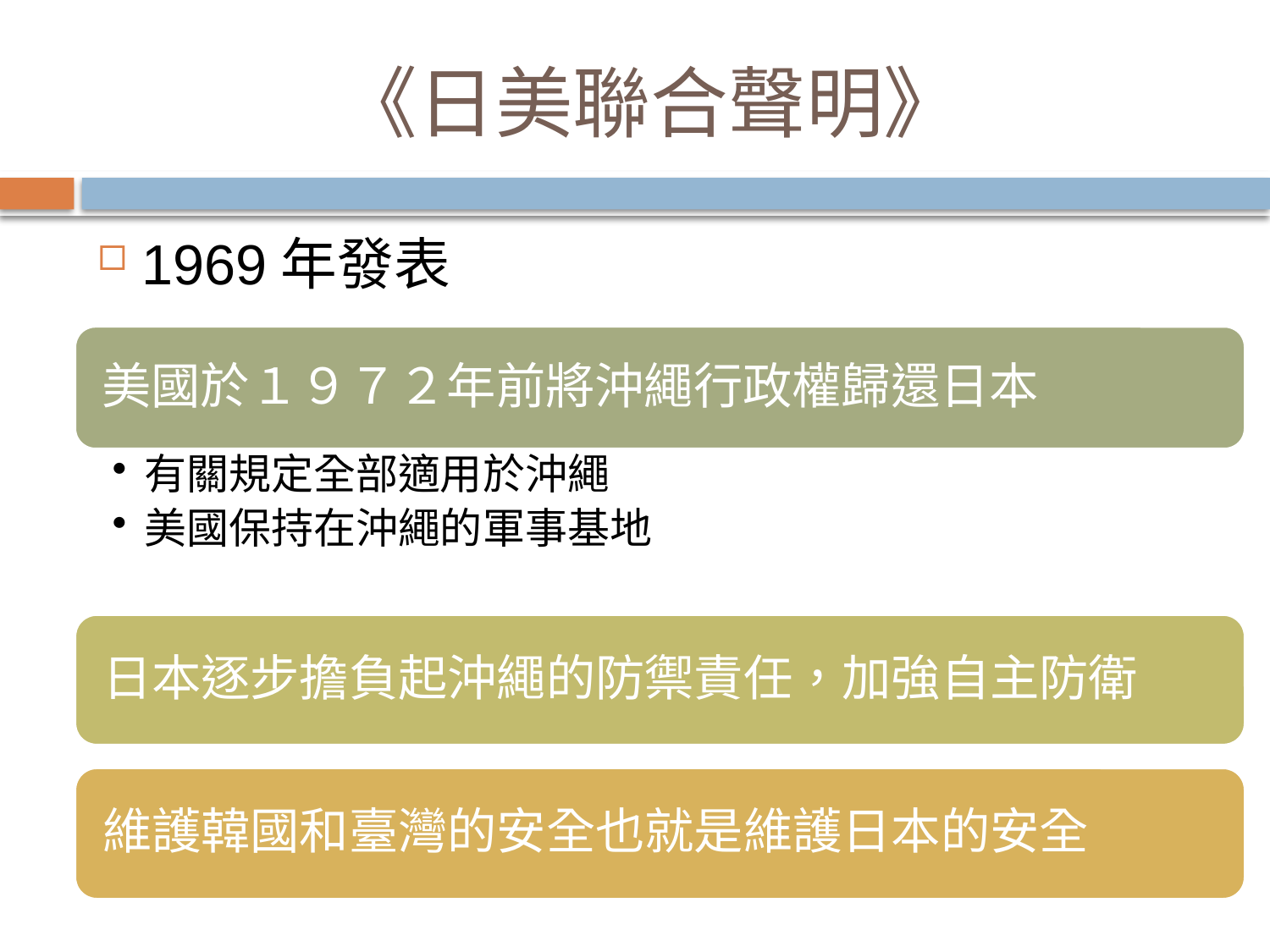

# 《日美聯合聲明》
1969年發表
美國於１９７２年前將沖繩行政權歸還日本
有關規定全部適用於沖繩
美國保持在沖繩的軍事基地
日本逐步擔負起沖繩的防禦責任，加強自主防衛
維護韓國和臺灣的安全也就是維護日本的安全